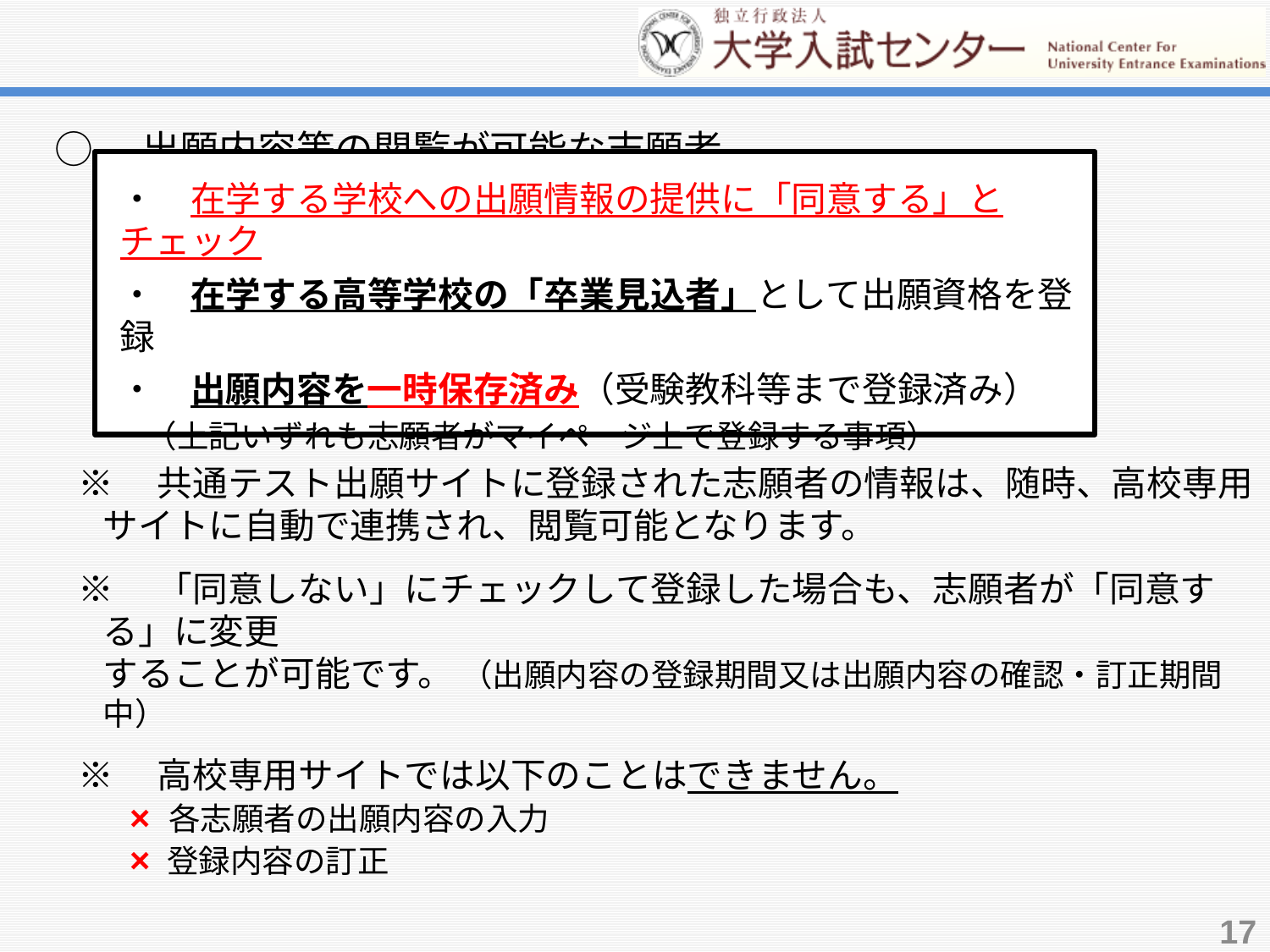

○　出願内容等の閲覧が可能な志願者
・　在学する学校への出願情報の提供に「同意する」とチェック
・　在学する高等学校の「卒業見込者」として出願資格を登録
・　出願内容を一時保存済み（受験教科等まで登録済み）
 （上記いずれも志願者がマイページ上で登録する事項）
※　共通テスト出願サイトに登録された志願者の情報は、随時、高校専用サイトに自動で連携され、閲覧可能となります。
※　「同意しない」にチェックして登録した場合も、志願者が「同意する」に変更
することが可能です。 （出願内容の登録期間又は出願内容の確認・訂正期間中）
※　高校専用サイトでは以下のことはできません。
　 × 各志願者の出願内容の入力
　 × 登録内容の訂正
17